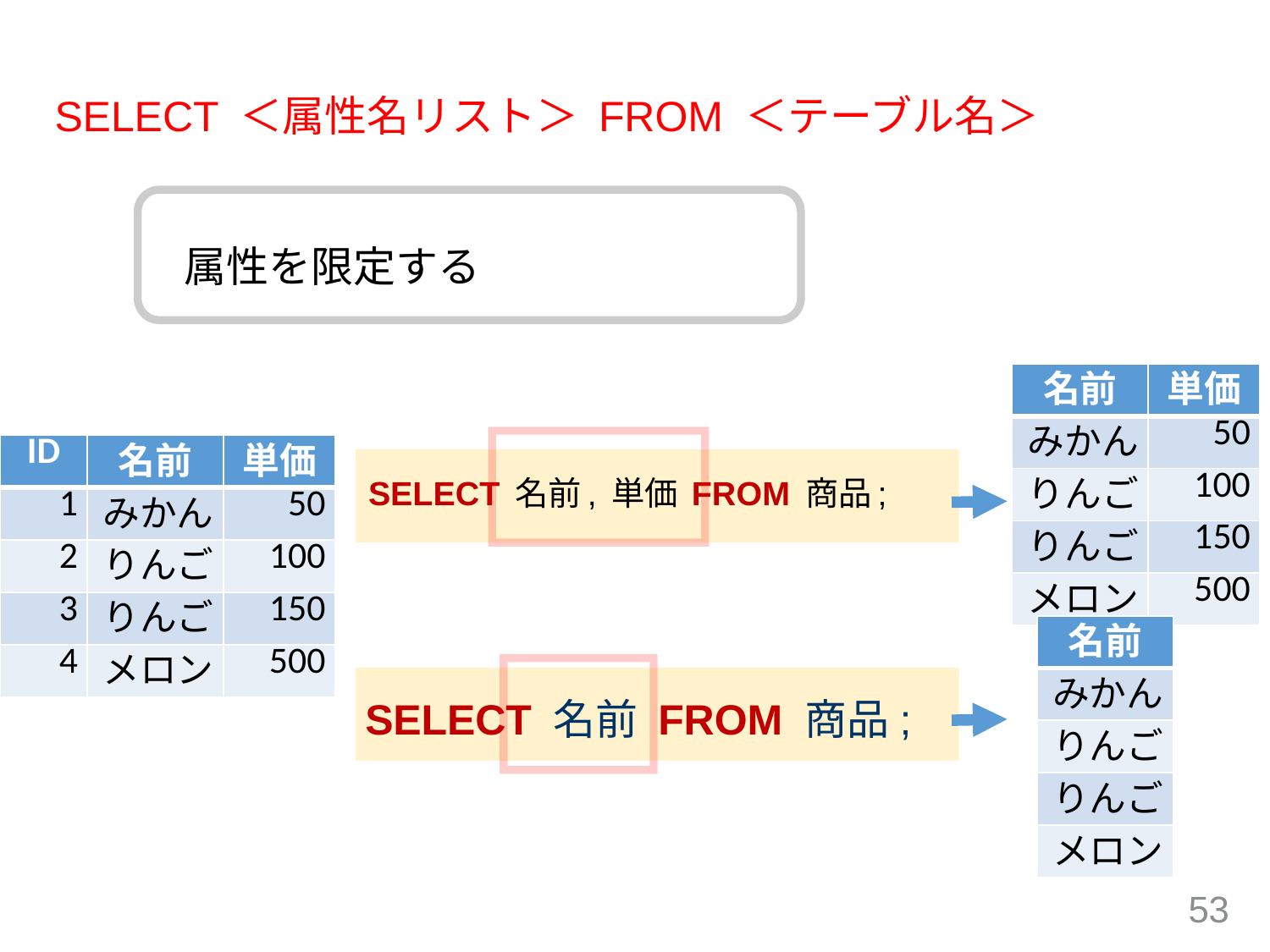

SELECT ＜属性名リスト＞ FROM ＜テーブル名＞

属性を限定する
| 名前 | 単価 |
| --- | --- |
| みかん | 50 |
| りんご | 100 |
| りんご | 150 |
| メロン | 500 |

| ID | 名前 | 単価 |
| --- | --- | --- |
| 1 | みかん | 50 |
| 2 | りんご | 100 |
| 3 | りんご | 150 |
| 4 | メロン | 500 |
SELECT 名前, 単価 FROM 商品;

| 名前 |
| --- |
| みかん |
| りんご |
| りんご |
| メロン |

SELECT 名前 FROM 商品;

53